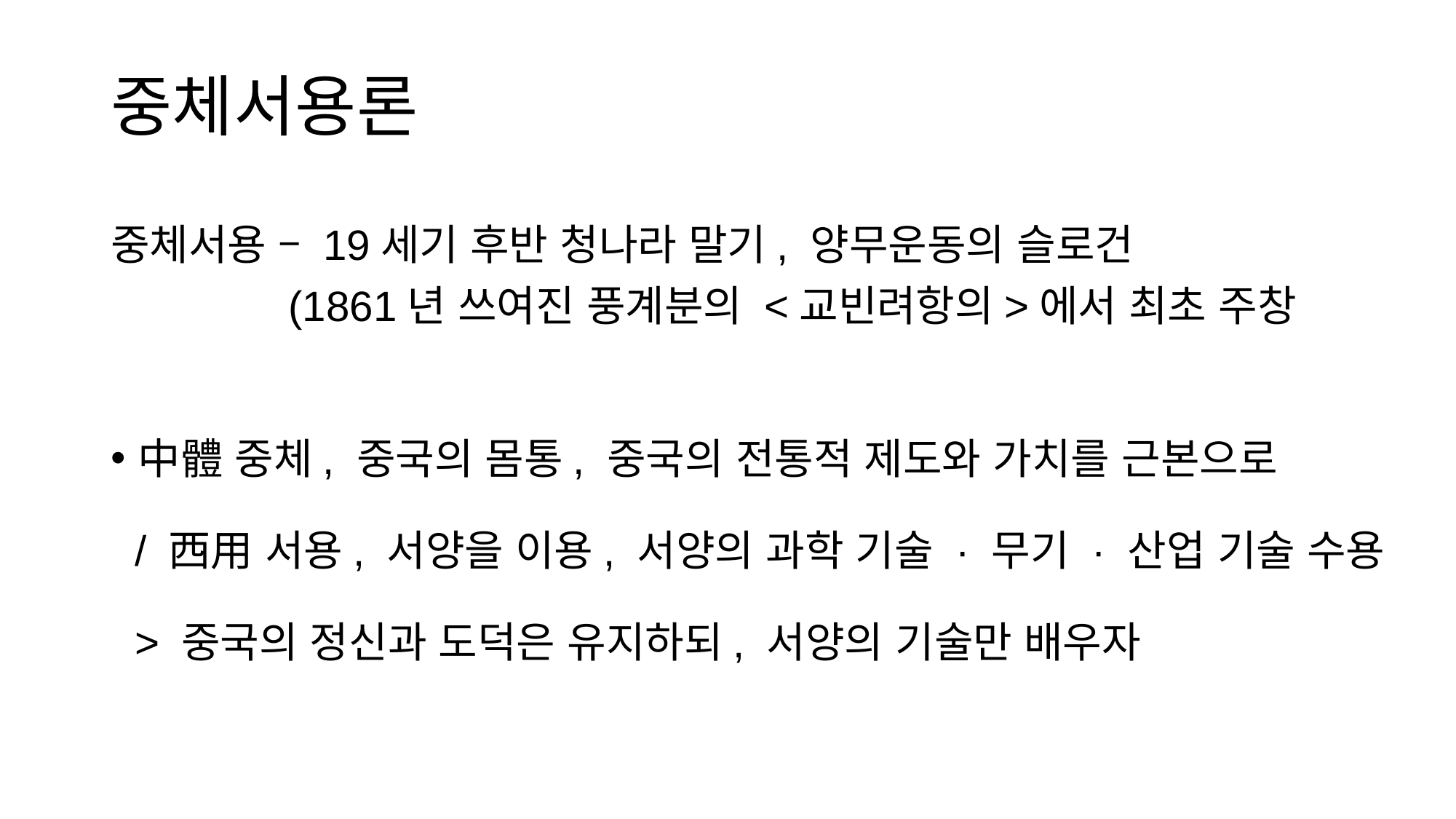

# 중체서용론
중체서용 – 19세기 후반 청나라 말기, 양무운동의 슬로건
               (1861년 쓰여진 풍계분의 <교빈려항의>에서 최초 주창

中體 중체, 중국의 몸통, 중국의 전통적 제도와 가치를 근본으로
  / 西用 서용, 서양을 이용, 서양의 과학 기술 · 무기 · 산업 기술 수용
  > 중국의 정신과 도덕은 유지하되, 서양의 기술만 배우자